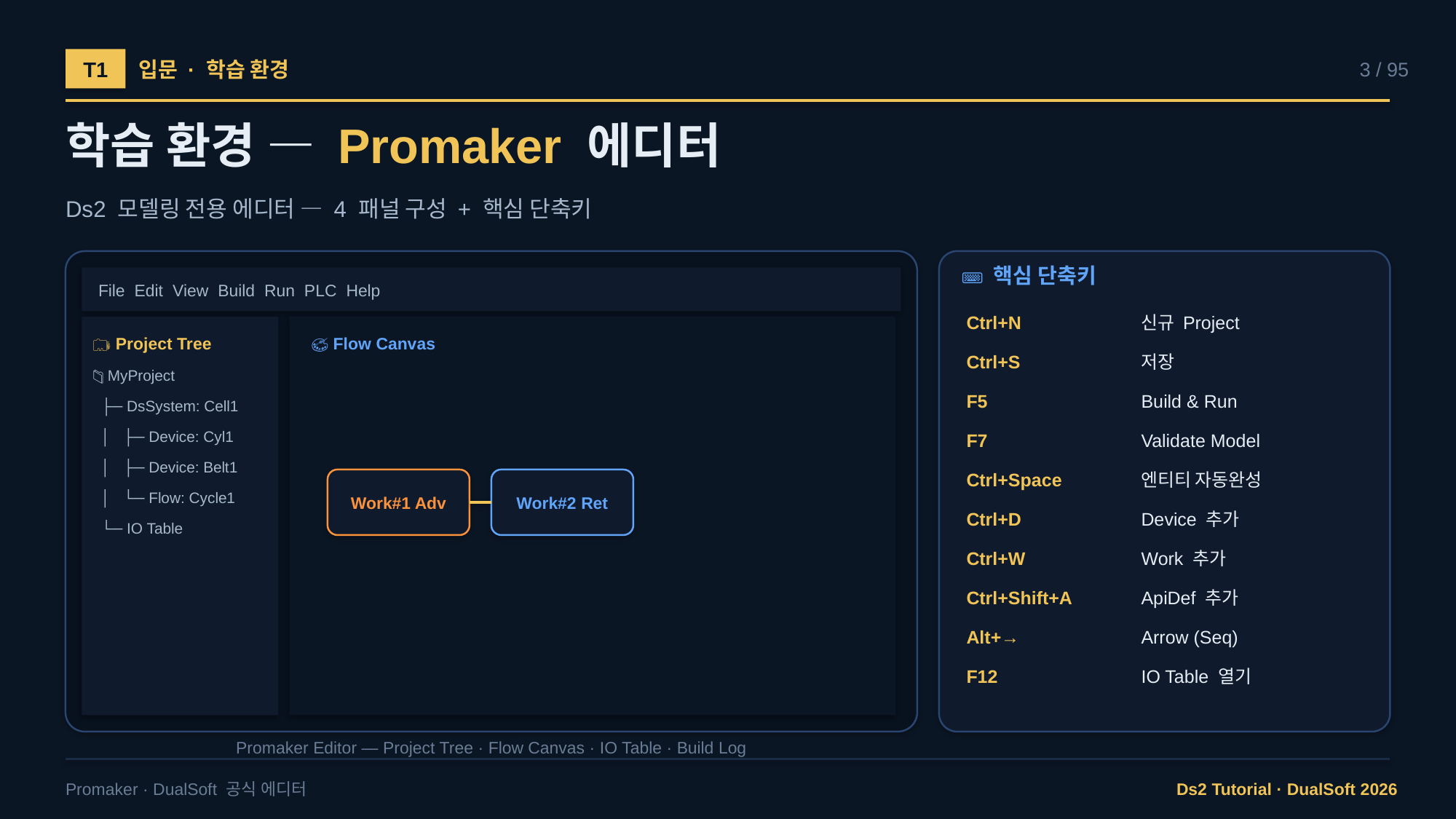

T1
입문 · 학습 환경
3 / 95
학습 환경 — Promaker 에디터
Ds2 모델링 전용 에디터 — 4 패널 구성 + 핵심 단축키

⌨ 핵심 단축키

File  Edit  View  Build  Run  PLC  Help
Ctrl+N
신규 Project

🗂 Project Tree
🎨 Flow Canvas
Ctrl+S
저장
📁 MyProject
F5
Build & Run
  ├─ DsSystem: Cell1
  │   ├─ Device: Cyl1
F7
Validate Model
  │   ├─ Device: Belt1
Ctrl+Space
엔티티 자동완성

Work#1 Adv

Work#2 Ret
  │   └─ Flow: Cycle1
Ctrl+D
Device 추가
  └─ IO Table
Ctrl+W
Work 추가
Ctrl+Shift+A
ApiDef 추가
Alt+→
Arrow (Seq)
F12
IO Table 열기
Promaker Editor — Project Tree · Flow Canvas · IO Table · Build Log
Promaker · DualSoft 공식 에디터
Ds2 Tutorial · DualSoft 2026